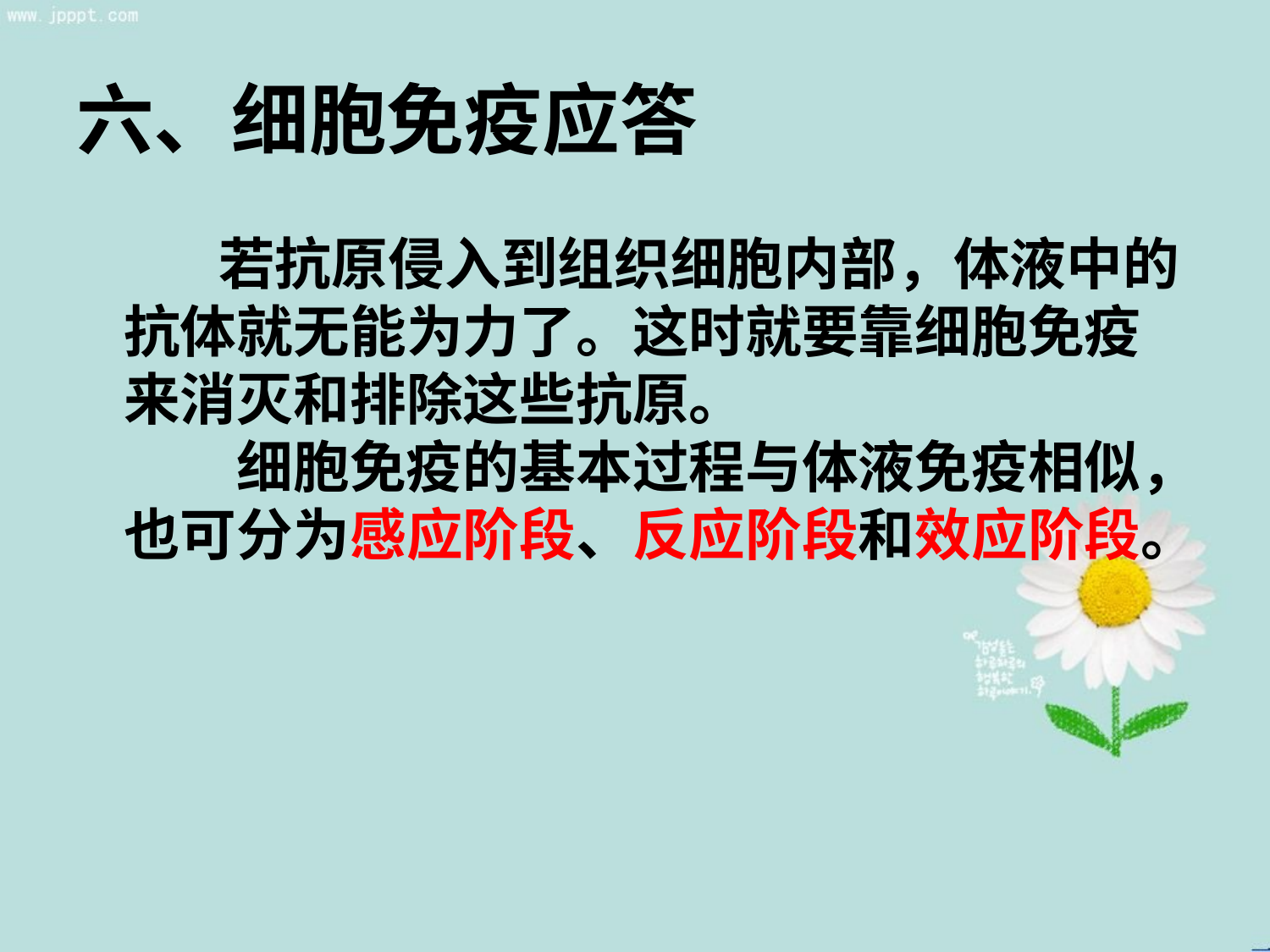

# 六、细胞免疫应答
          若抗原侵入到组织细胞内部，体液中的抗体就无能为力了。这时就要靠细胞免疫来消灭和排除这些抗原。
　　细胞免疫的基本过程与体液免疫相似，也可分为感应阶段、反应阶段和效应阶段。